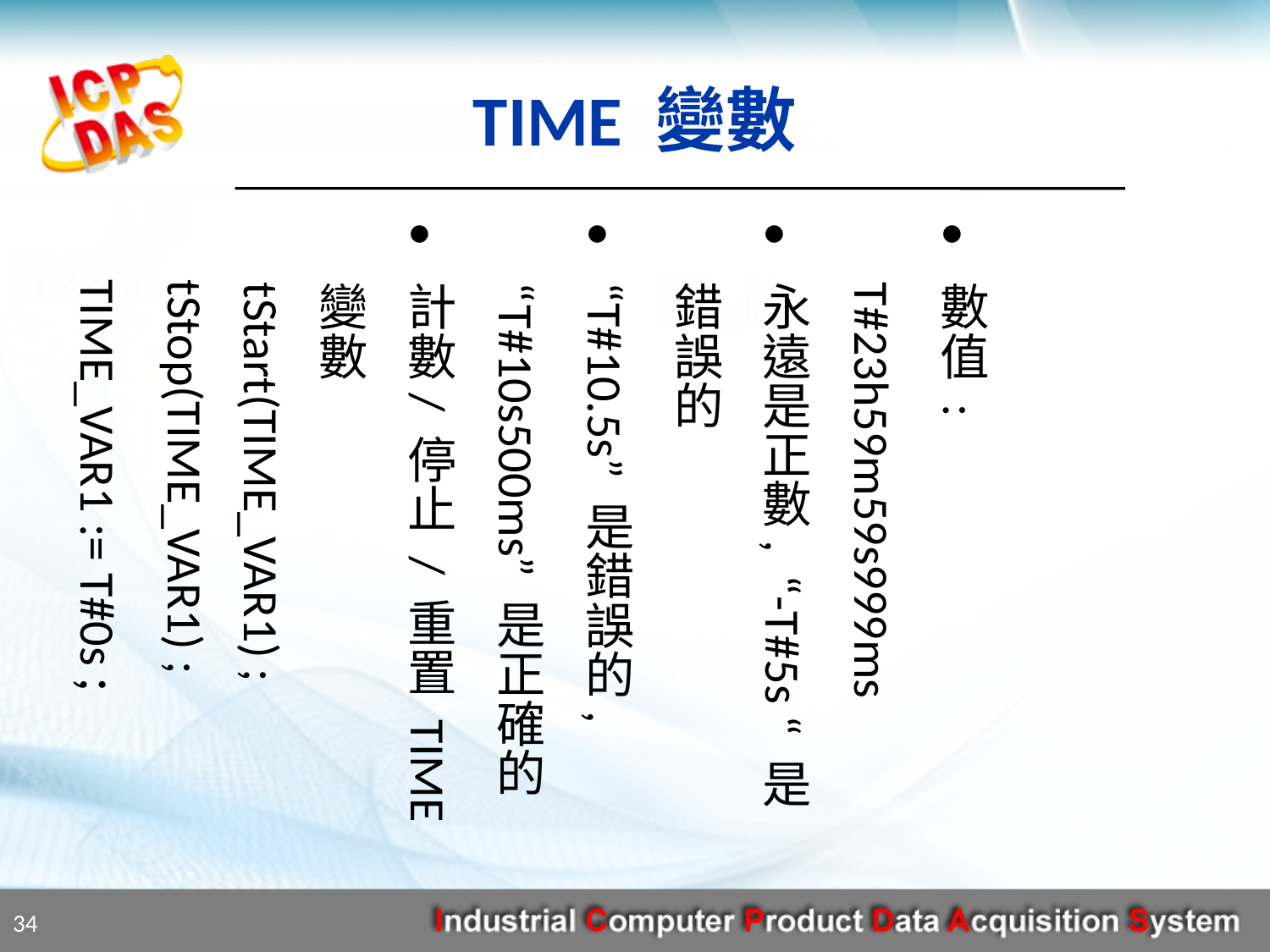

TIME 變數
數值 : T#23h59m59s999ms
永遠是正數,  “-T#5s “ 是錯誤的
“T#10.5s” 是錯誤的, “T#10s500ms” 是正確的
計數/ 停止 / 重置 TIME 變數
	tStart(TIME_VAR1) ;
    tStop(TIME_VAR1) ;
    TIME_VAR1 := T#0s ;
34